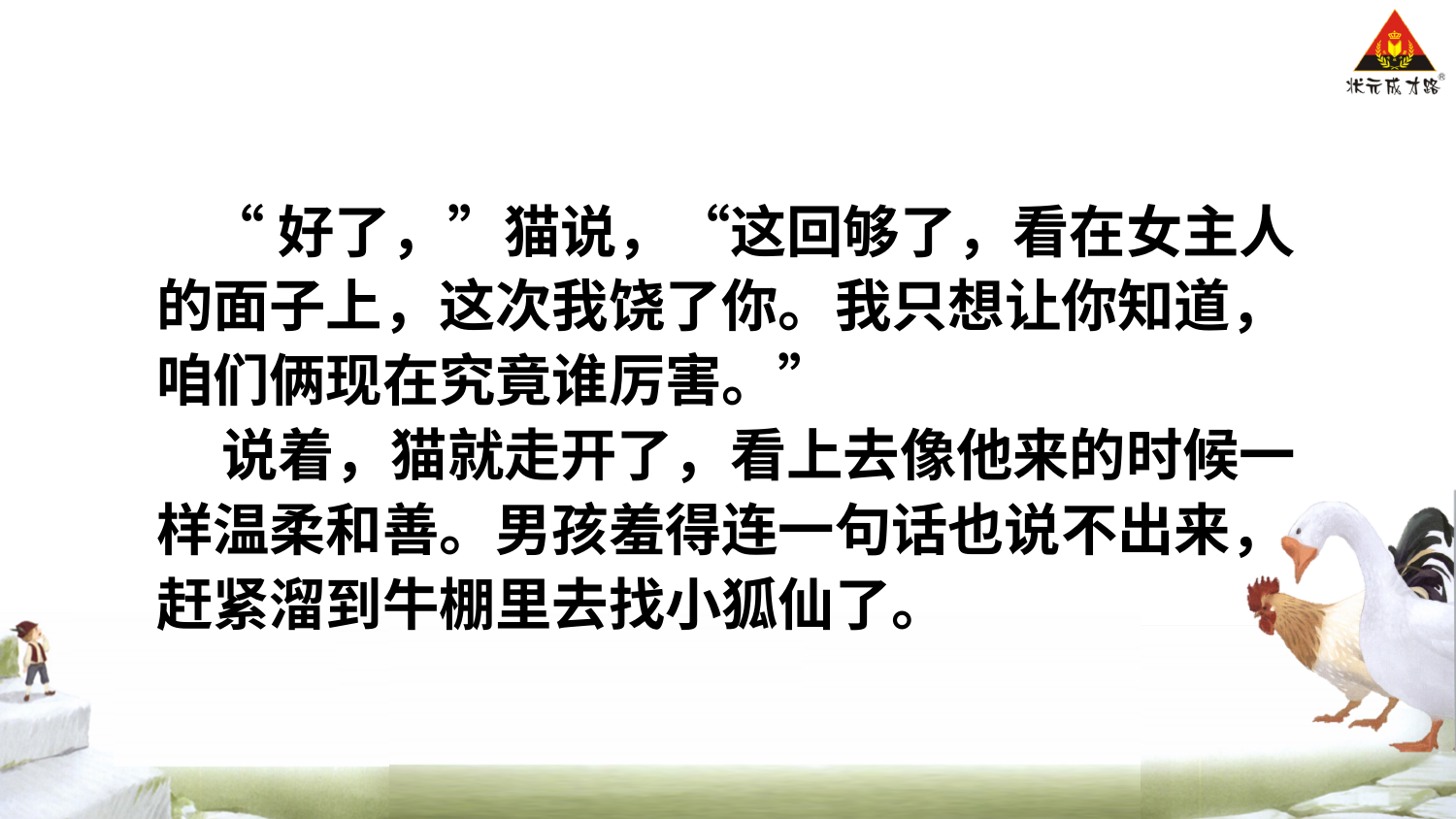

“好了，”猫说，“这回够了，看在女主人的面子上，这次我饶了你。我只想让你知道，咱们俩现在究竟谁厉害。”
    说着，猫就走开了，看上去像他来的时候一样温柔和善。男孩羞得连一句话也说不出来，赶紧溜到牛棚里去找小狐仙了。